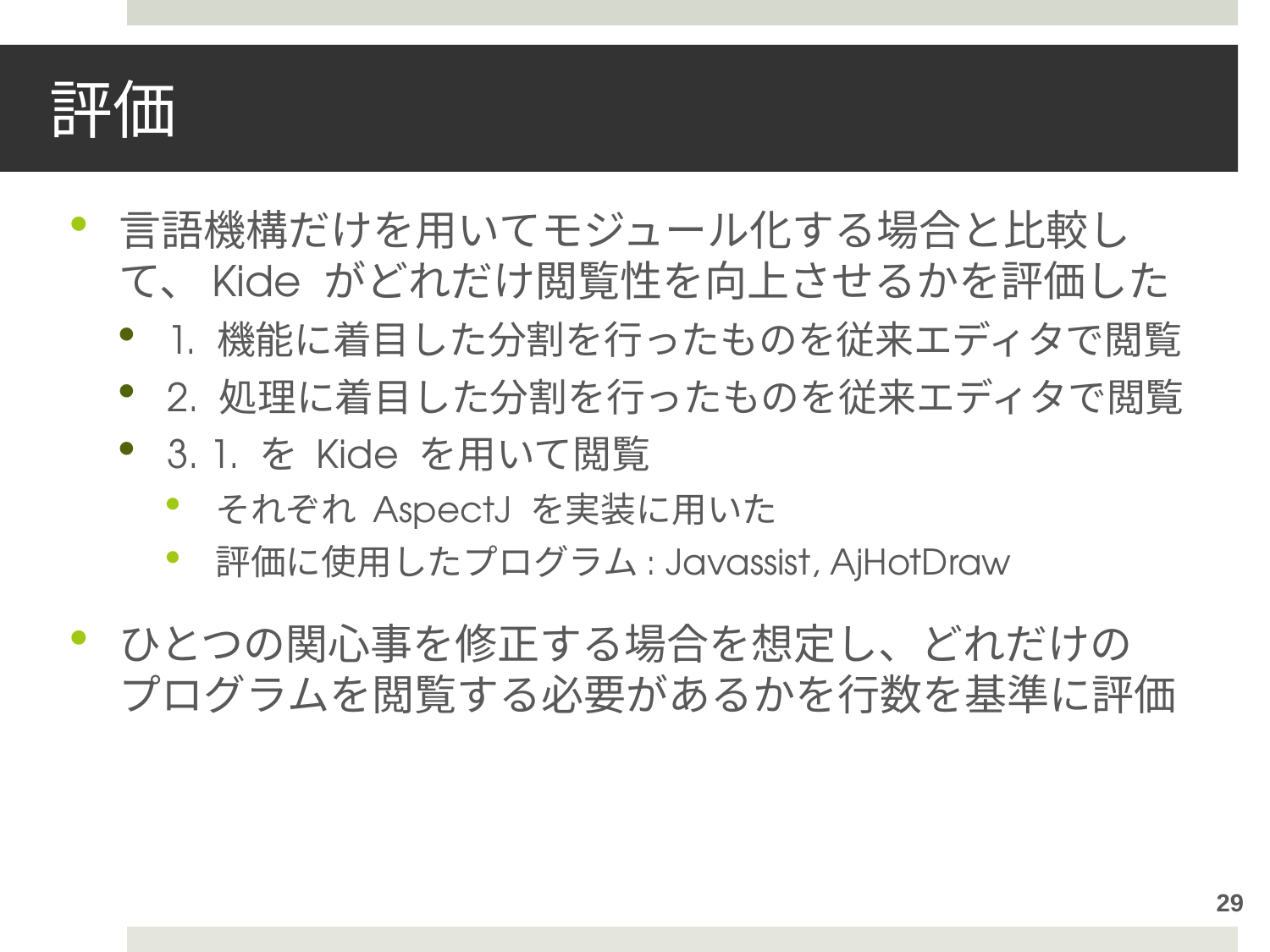

# 評価
言語機構だけを用いてモジュール化する場合と比較して、Kide がどれだけ閲覧性を向上させるかを評価した
1. 機能に着目した分割を行ったものを従来エディタで閲覧
2. 処理に着目した分割を行ったものを従来エディタで閲覧
3. 1. を Kide を用いて閲覧
それぞれ AspectJ を実装に用いた
評価に使用したプログラム: Javassist, AjHotDraw
ひとつの関心事を修正する場合を想定し、どれだけの　プログラムを閲覧する必要があるかを行数を基準に評価

29